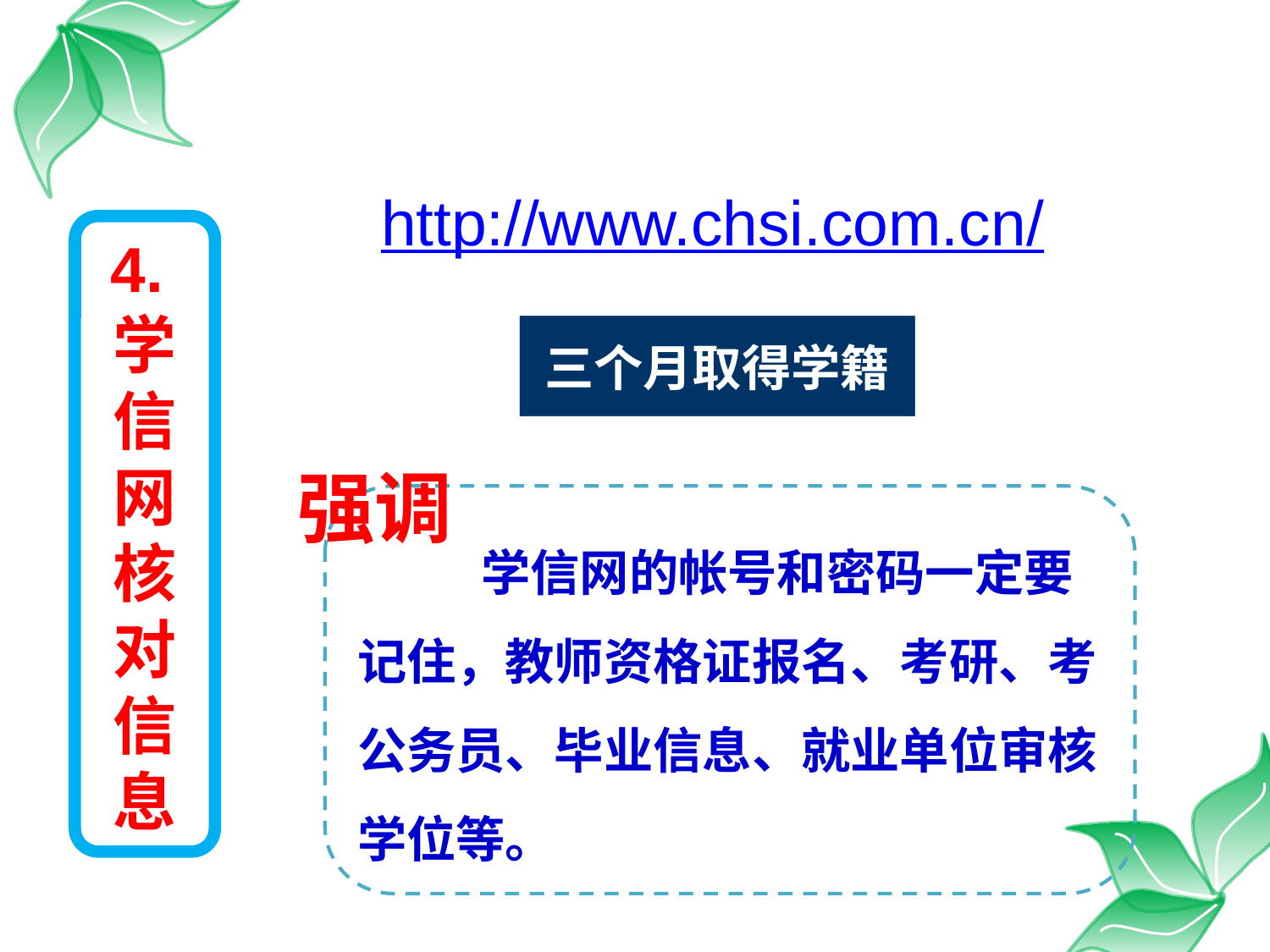

http://www.chsi.com.cn/
4.学信网核对信息
三个月取得学籍
三个月取得学籍
强调
          学信网的帐号和密码一定要记住，教师资格证报名、考研、考公务员、毕业信息、就业单位审核学位等。